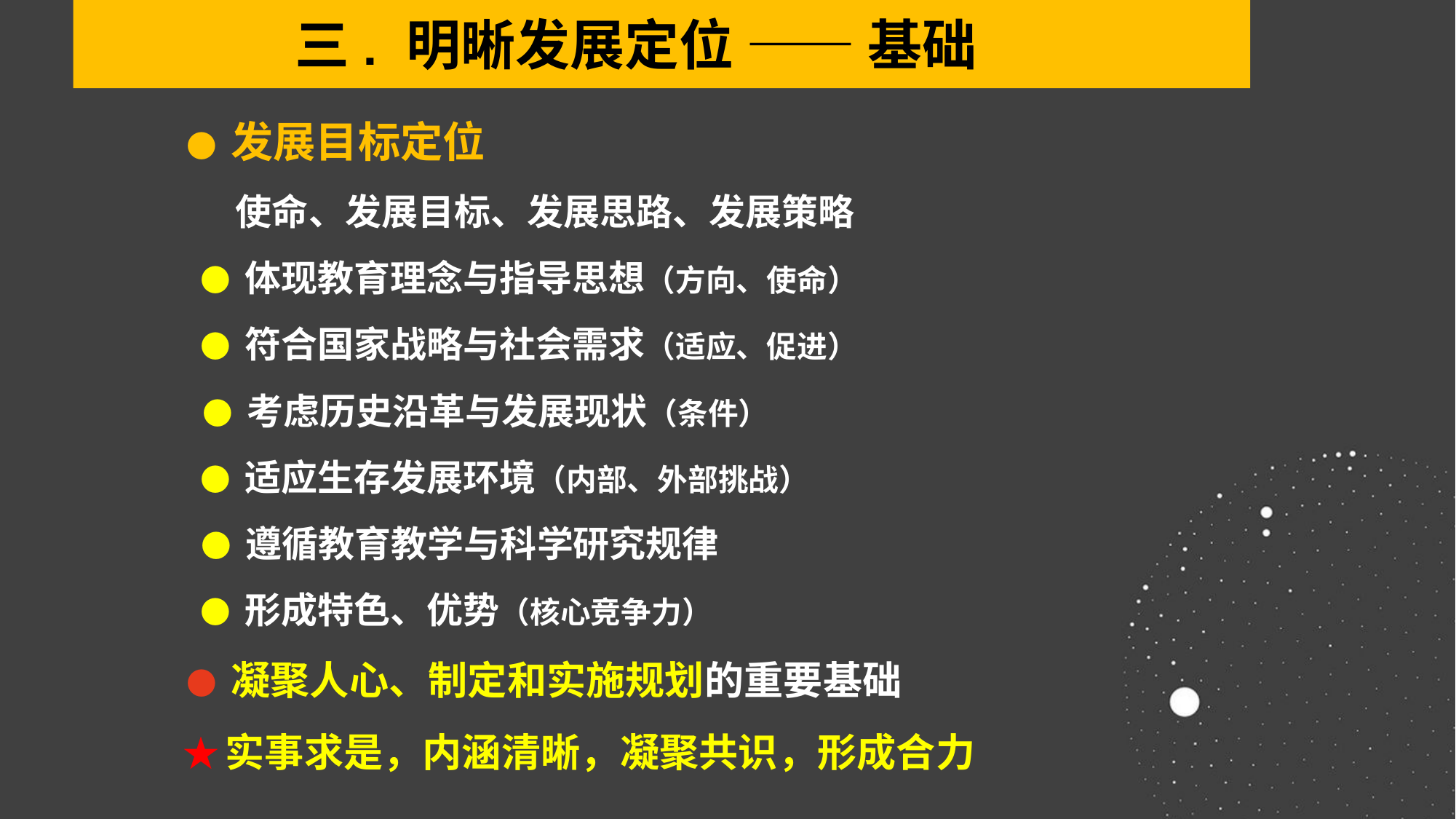

三. 明晰发展定位 —— 基础
      ● 发展目标定位
          使命、发展目标、发展思路、发展策略
        ● 体现教育理念与指导思想（方向、使命）
        ● 符合国家战略与社会需求（适应、促进）
              ● 考虑历史沿革与发展现状（条件）
        ● 适应生存发展环境（内部、外部挑战）
              ● 遵循教育教学与科学研究规律
        ● 形成特色、优势（核心竞争力）
      ● 凝聚人心、制定和实施规划的重要基础
      ★ 实事求是，内涵清晰，凝聚共识，形成合力